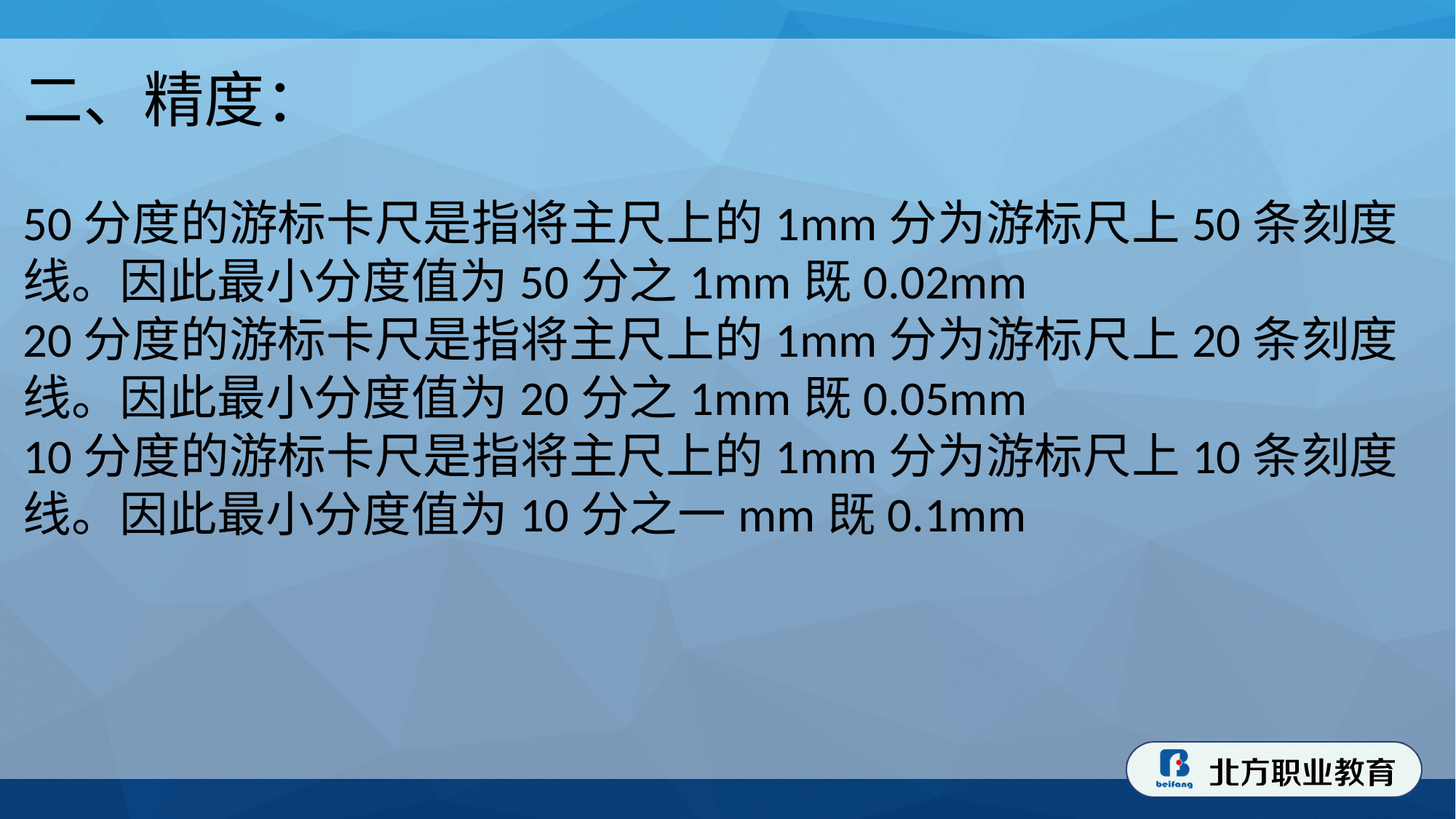

二、精度：

50分度的游标卡尺是指将主尺上的1mm分为游标尺上50条刻度线。因此最小分度值为50分之1mm既0.02mm
20分度的游标卡尺是指将主尺上的1mm分为游标尺上20条刻度线。因此最小分度值为20分之1mm既0.05mm
10分度的游标卡尺是指将主尺上的1mm分为游标尺上10条刻度线。因此最小分度值为10分之一mm既0.1mm